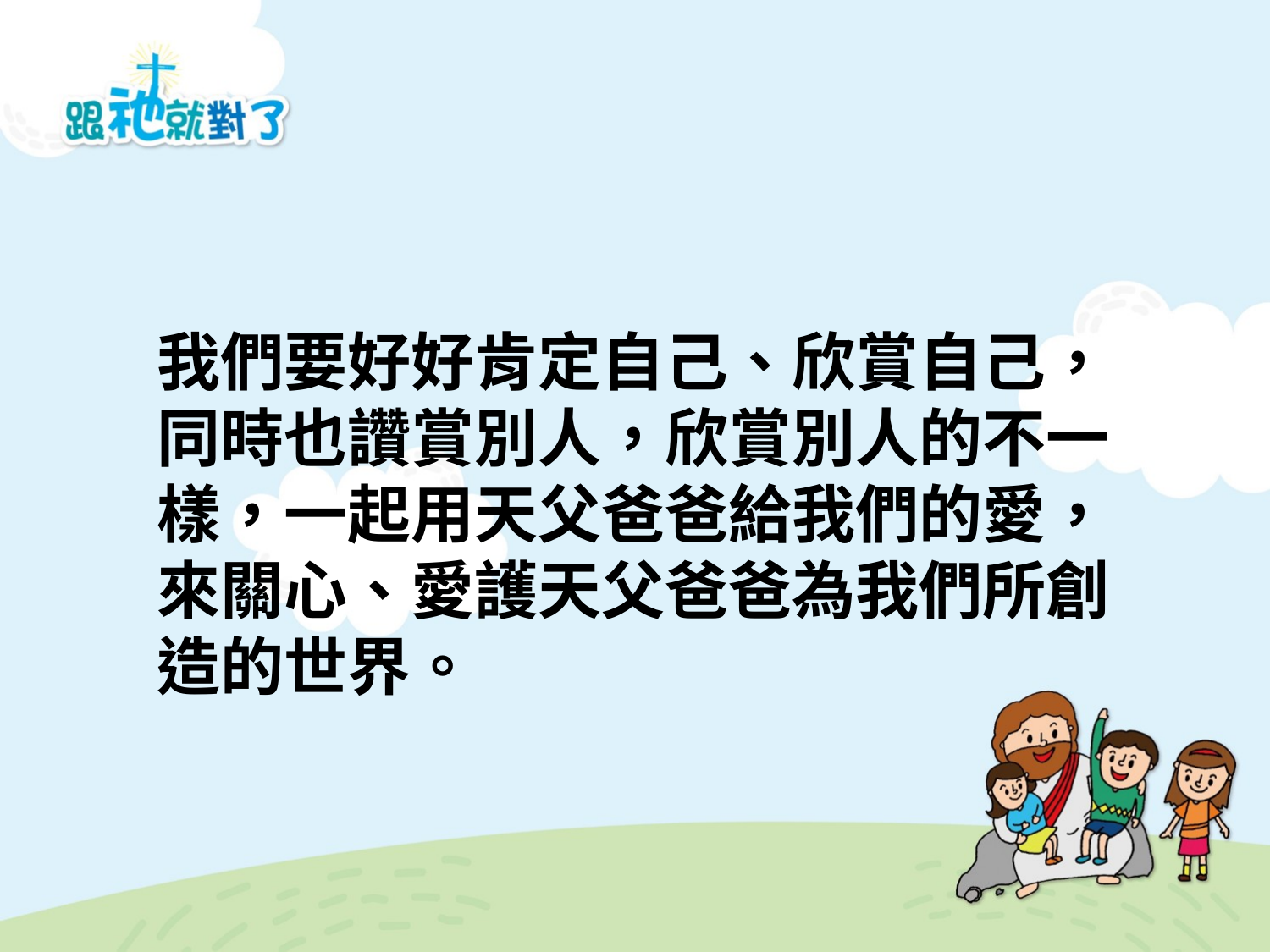

我們要好好肯定自己、欣賞自己，同時也讚賞別人，欣賞別人的不一樣，一起用天父爸爸給我們的愛，來關心、愛護天父爸爸為我們所創造的世界。